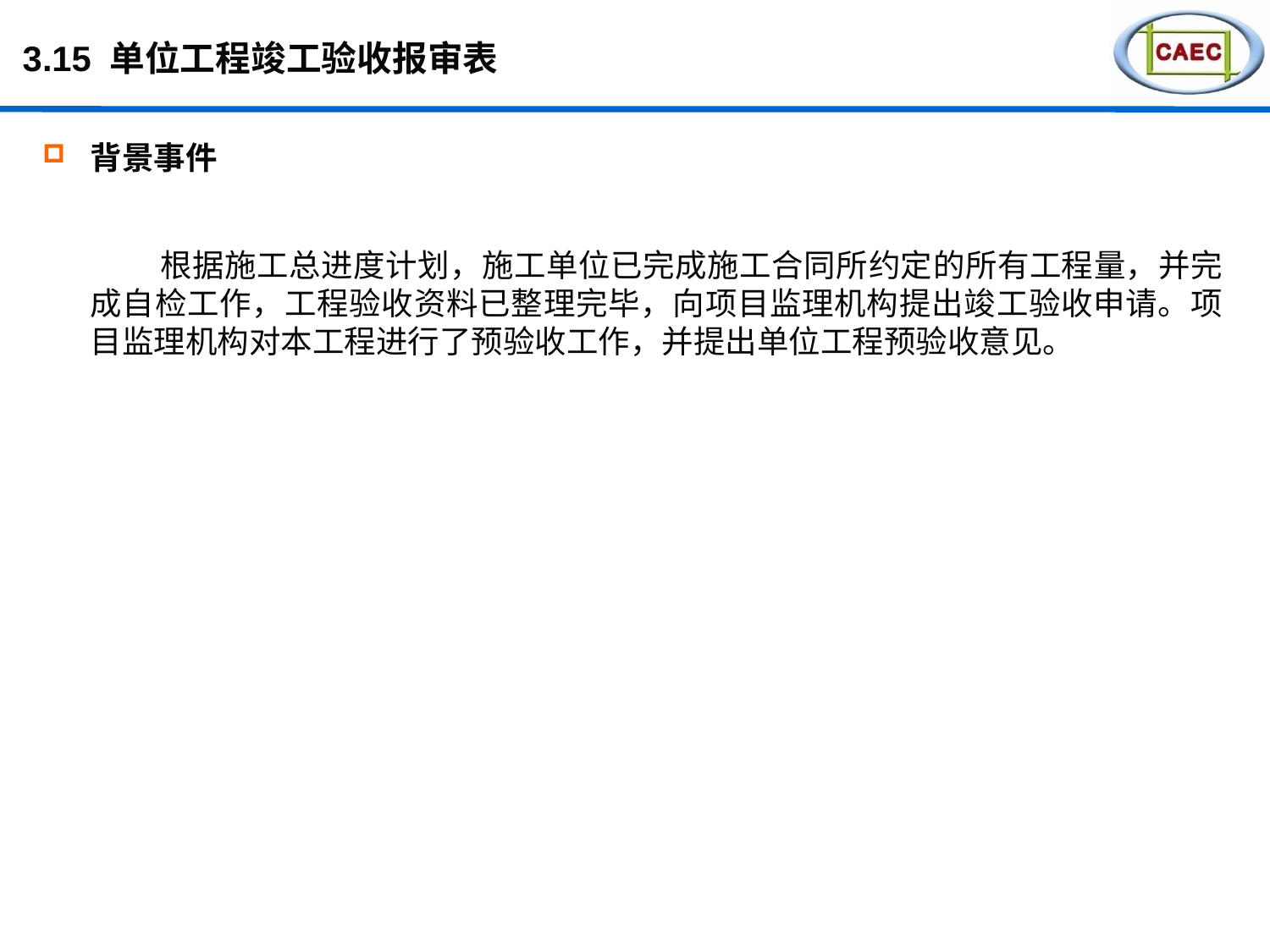

# 3.15 单位工程竣工验收报审表
背景事件

根据施工总进度计划，施工单位已完成施工合同所约定的所有工程量，并完成自检工作，工程验收资料已整理完毕，向项目监理机构提出竣工验收申请。项目监理机构对本工程进行了预验收工作，并提出单位工程预验收意见。